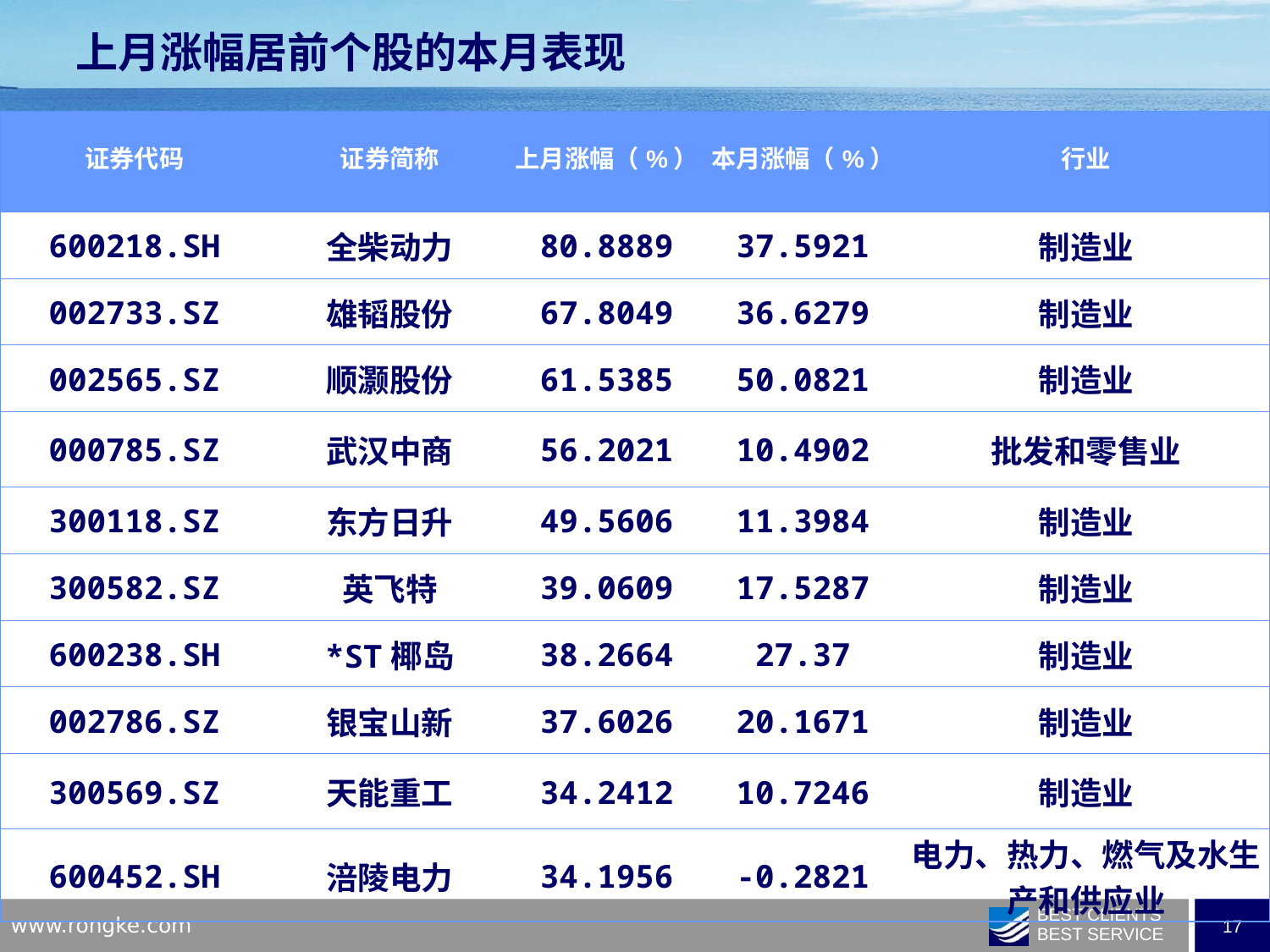

上月涨幅居前个股的本月表现
| 证券代码 | 证券简称 | 上月涨幅（%） | 本月涨幅（%） | 行业 |
| --- | --- | --- | --- | --- |
| 600218.SH | 全柴动力 | 80.8889 | 37.5921 | 制造业 |
| 002733.SZ | 雄韬股份 | 67.8049 | 36.6279 | 制造业 |
| 002565.SZ | 顺灏股份 | 61.5385 | 50.0821 | 制造业 |
| 000785.SZ | 武汉中商 | 56.2021 | 10.4902 | 批发和零售业 |
| 300118.SZ | 东方日升 | 49.5606 | 11.3984 | 制造业 |
| 300582.SZ | 英飞特 | 39.0609 | 17.5287 | 制造业 |
| 600238.SH | \*ST椰岛 | 38.2664 | 27.37 | 制造业 |
| 002786.SZ | 银宝山新 | 37.6026 | 20.1671 | 制造业 |
| 300569.SZ | 天能重工 | 34.2412 | 10.7246 | 制造业 |
| 600452.SH | 涪陵电力 | 34.1956 | -0.2821 | 电力、热力、燃气及水生产和供应业 |